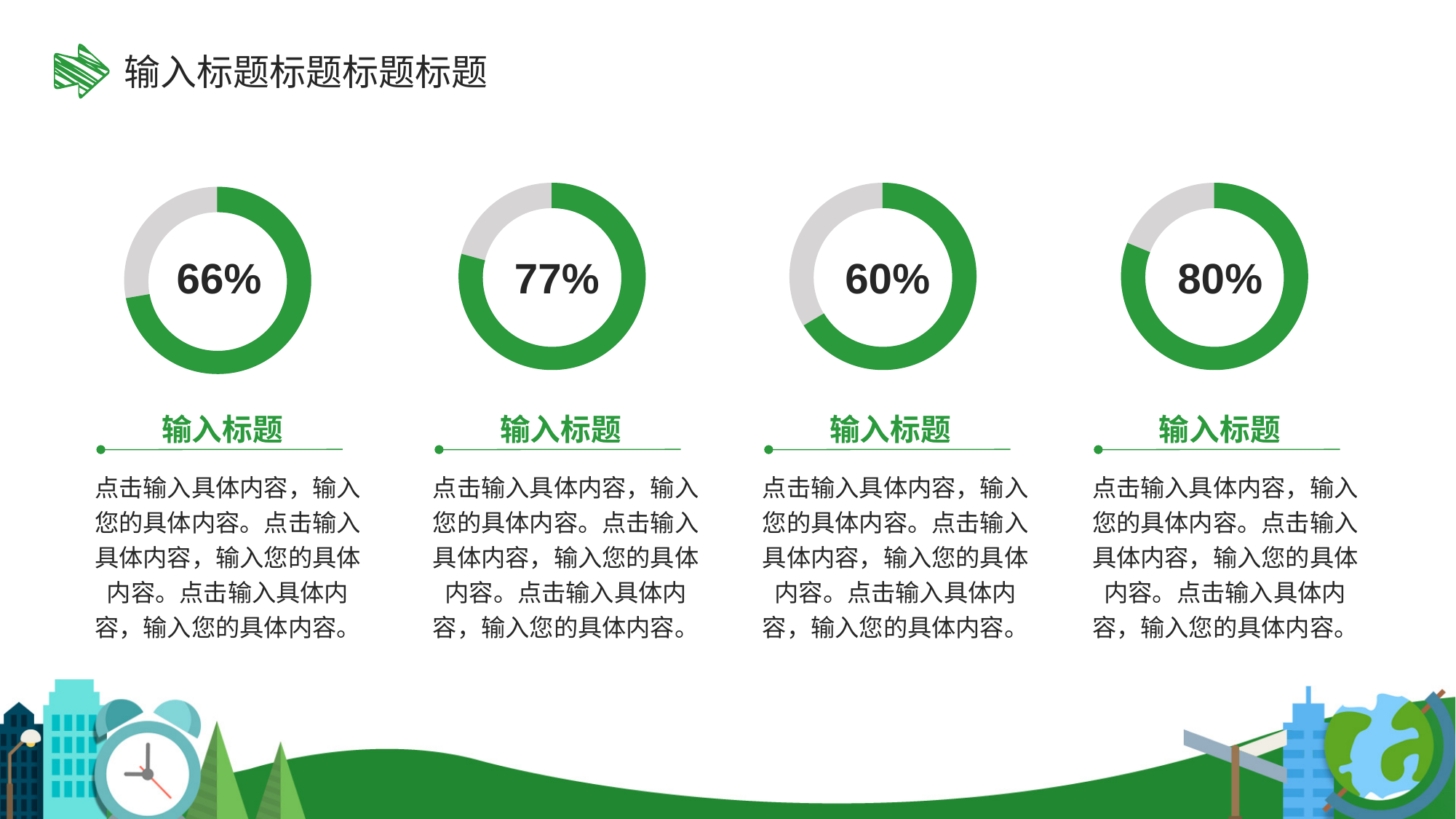

输入标题标题标题标题

77%
输入标题
点击输入具体内容，输入您的具体内容。点击输入具体内容，输入您的具体内容。点击输入具体内容，输入您的具体内容。

60%
输入标题
点击输入具体内容，输入您的具体内容。点击输入具体内容，输入您的具体内容。点击输入具体内容，输入您的具体内容。

80%
输入标题
点击输入具体内容，输入您的具体内容。点击输入具体内容，输入您的具体内容。点击输入具体内容，输入您的具体内容。

66%
输入标题
点击输入具体内容，输入您的具体内容。点击输入具体内容，输入您的具体内容。点击输入具体内容，输入您的具体内容。